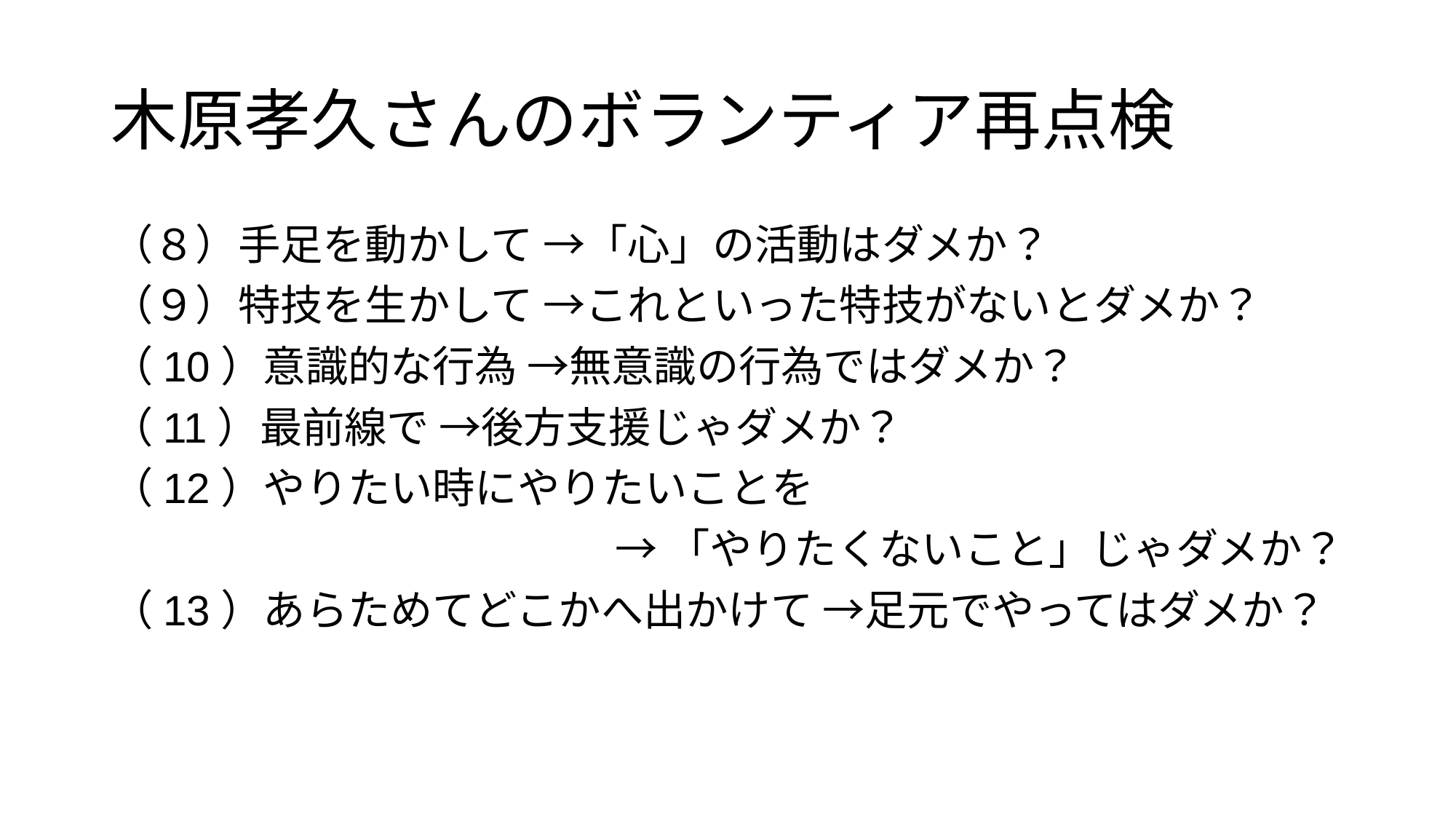

# 木原孝久さんのボランティア再点検
（８）手足を動かして →「心」の活動はダメか？
（９）特技を生かして →これといった特技がないとダメか？
（10）意識的な行為 →無意識の行為ではダメか？
（11）最前線で →後方支援じゃダメか？
（12）やりたい時にやりたいことを
→「やりたくないこと」じゃダメか？
（13）あらためてどこかへ出かけて →足元でやってはダメか？